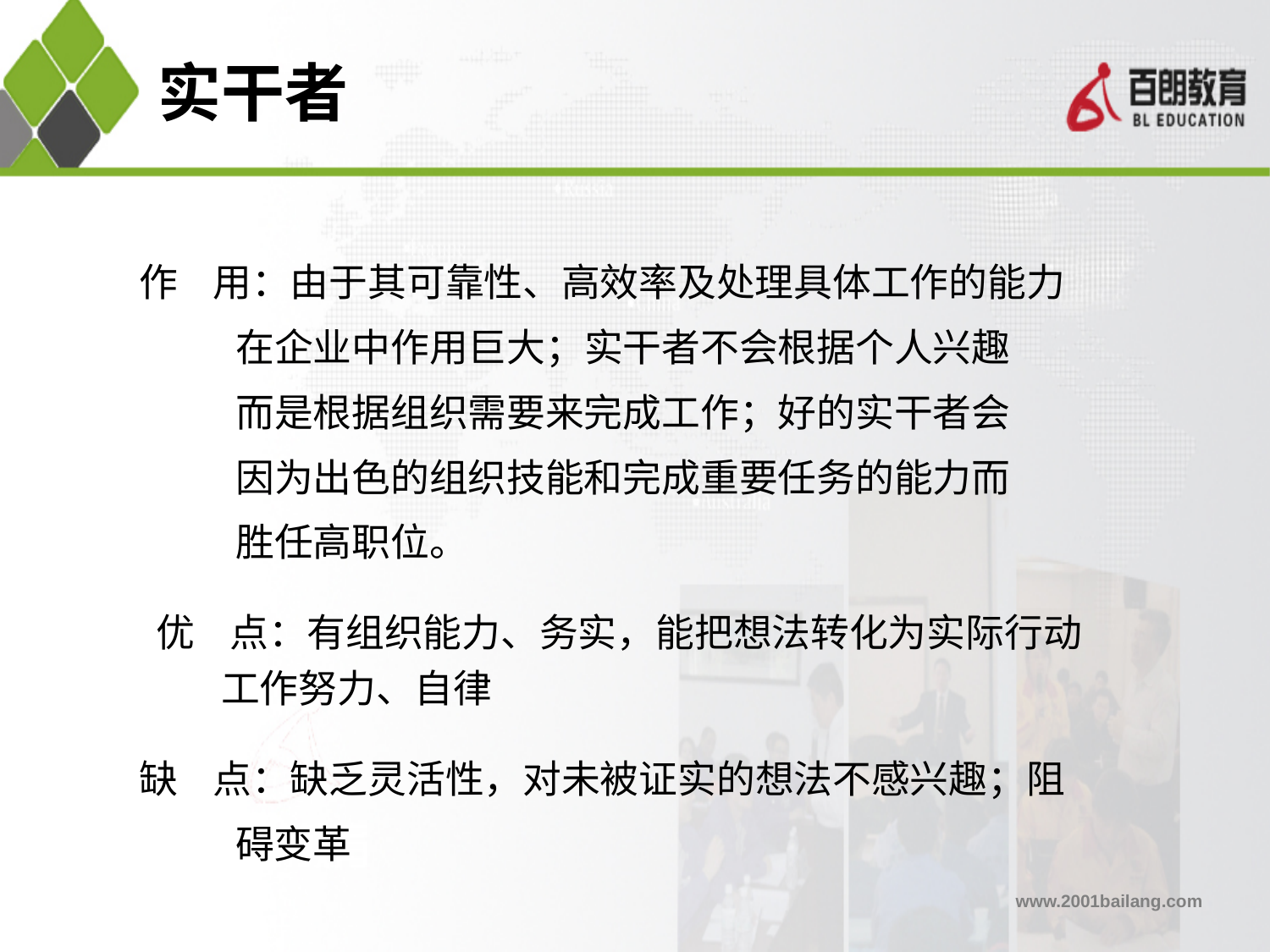

# 实干者
作    用：由于其可靠性、高效率及处理具体工作的能力
          在企业中作用巨大；实干者不会根据个人兴趣
          而是根据组织需要来完成工作；好的实干者会
          因为出色的组织技能和完成重要任务的能力而
          胜任高职位。
优    点：有组织能力、务实，能把想法转化为实际行动
            工作努力、自律
缺    点：缺乏灵活性，对未被证实的想法不感兴趣；阻
          碍变革